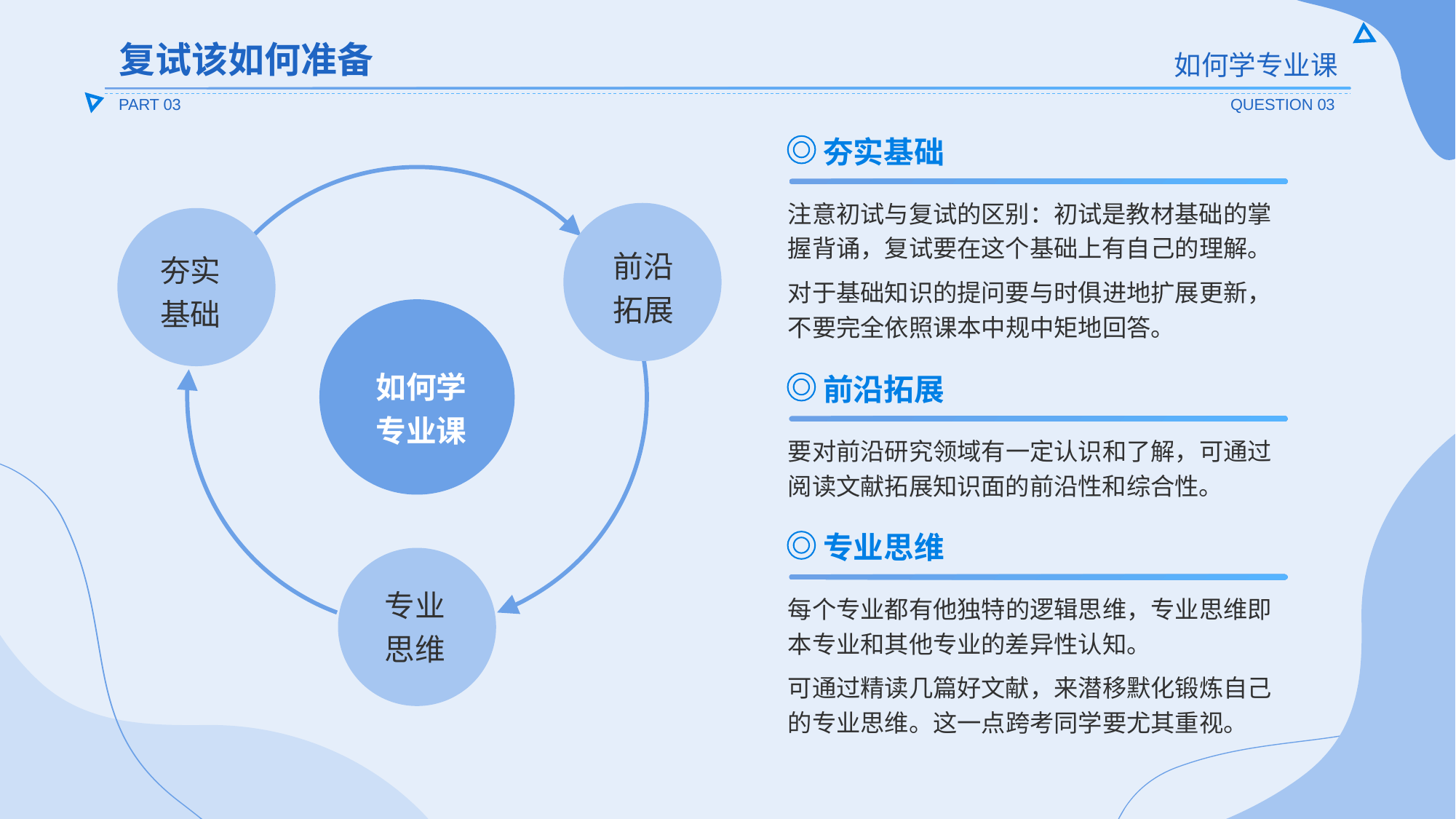

复试该如何准备
如何学专业课
PART 03
QUESTION 03
夯实基础

前沿拓展

夯实
基础
如何学
专业课

专业思维

注意初试与复试的区别：初试是教材基础的掌握背诵，复试要在这个基础上有自己的理解。
对于基础知识的提问要与时俱进地扩展更新，不要完全依照课本中规中矩地回答。
前沿拓展

要对前沿研究领域有一定认识和了解，可通过阅读文献拓展知识面的前沿性和综合性。
专业思维

每个专业都有他独特的逻辑思维，专业思维即本专业和其他专业的差异性认知。
可通过精读几篇好文献，来潜移默化锻炼自己的专业思维。这一点跨考同学要尤其重视。